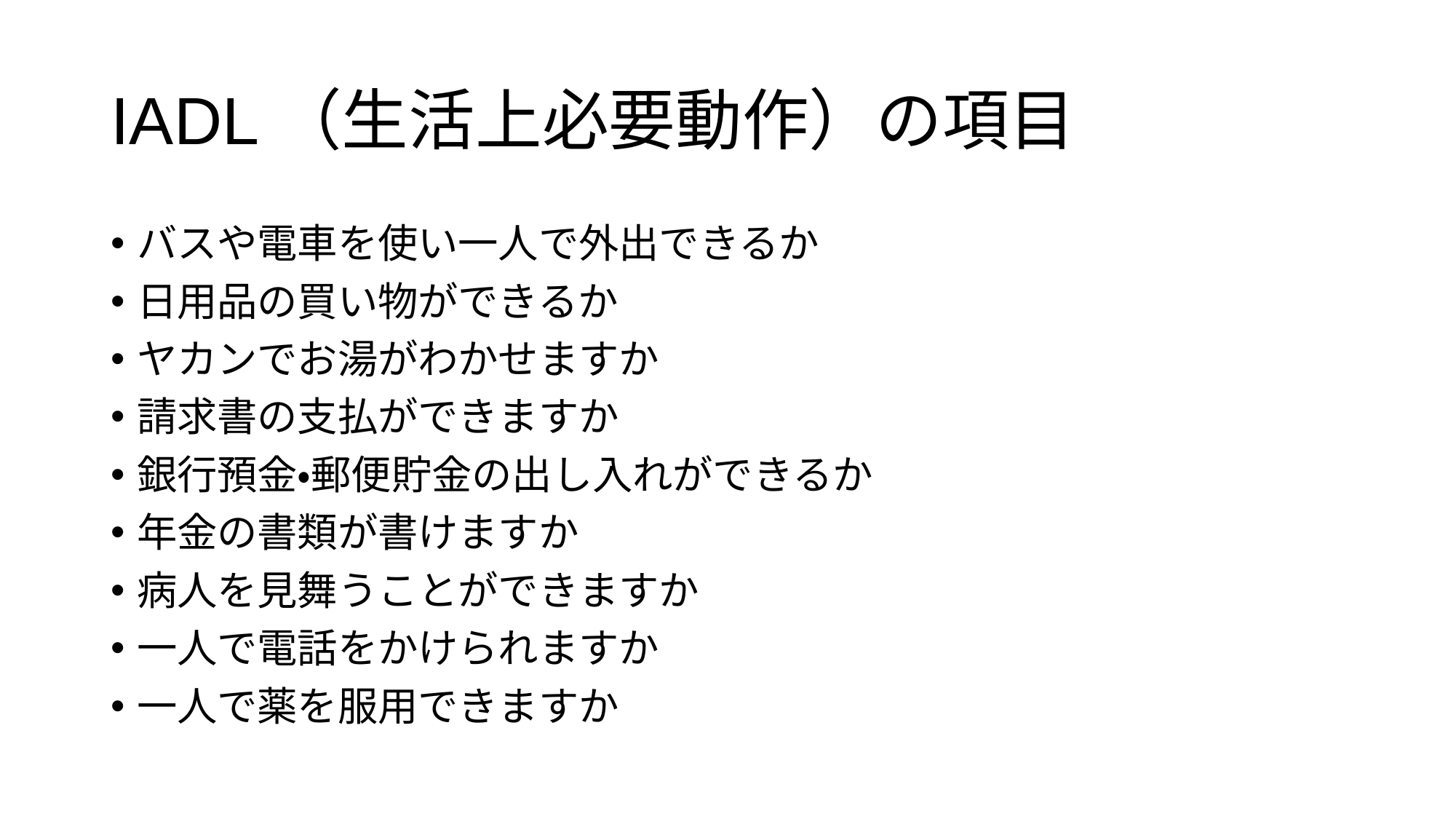

# IADL（生活上必要動作）の項目
バスや電車を使い一人で外出できるか
日用品の買い物ができるか
ヤカンでお湯がわかせますか
請求書の支払ができますか
銀行預金・郵便貯金の出し入れができるか
年金の書類が書けますか
病人を見舞うことができますか
一人で電話をかけられますか
一人で薬を服用できますか